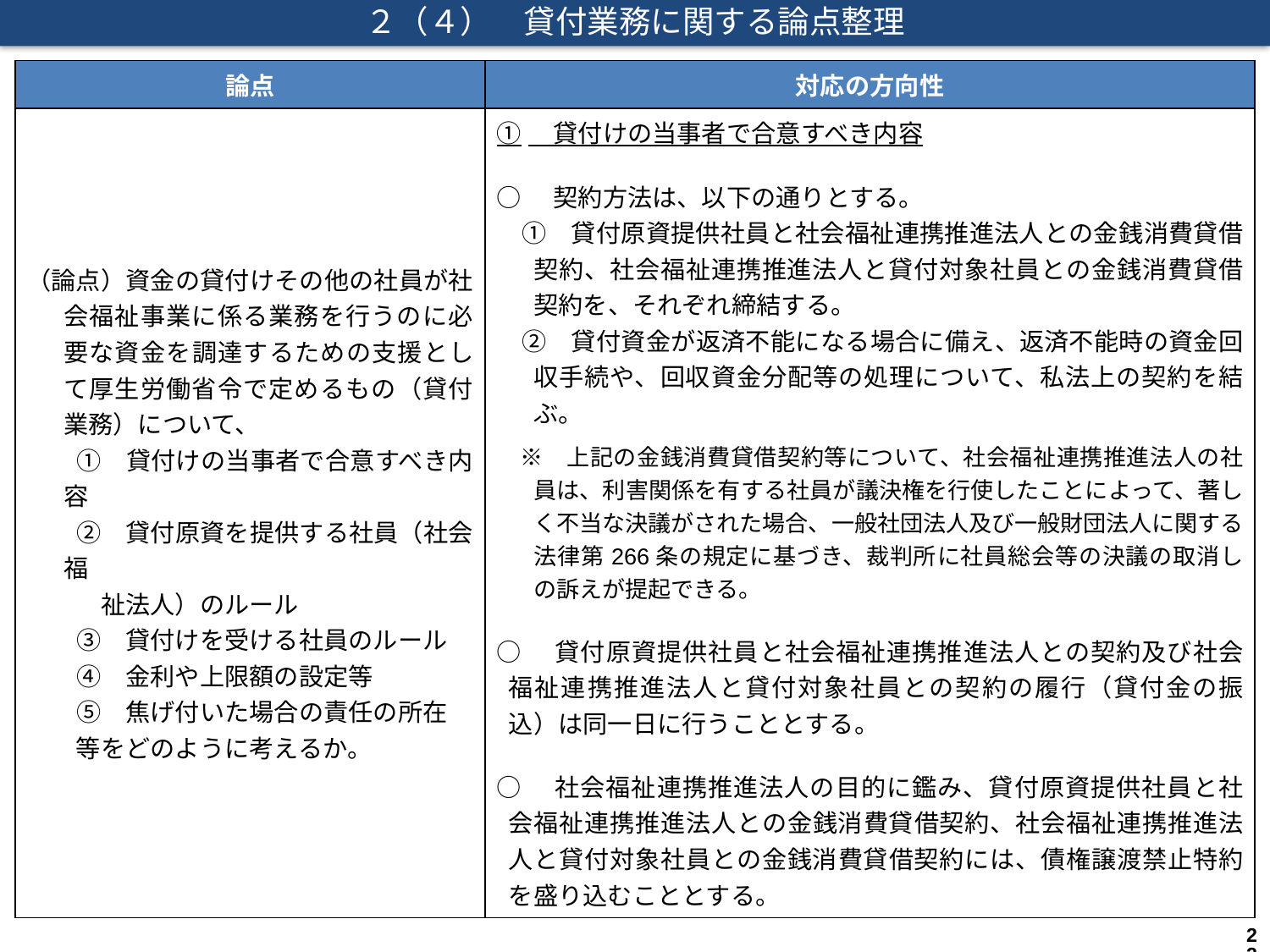

２（４）　貸付業務に関する論点整理
| 論点 | 対応の方向性 |
| --- | --- |
| （論点）資金の貸付けその他の社員が社会福祉事業に係る業務を行うのに必要な資金を調達するための支援として厚生労働省令で定めるもの（貸付業務）について、 　　①　貸付けの当事者で合意すべき内容 　　②　貸付原資を提供する社員（社会福 　　　祉法人）のルール 　　③　貸付けを受ける社員のルール 　　④　金利や上限額の設定等 　　⑤　焦げ付いた場合の責任の所在 　　等をどのように考えるか。 | ①　貸付けの当事者で合意すべき内容 ○　契約方法は、以下の通りとする。 　①　貸付原資提供社員と社会福祉連携推進法人との金銭消費貸借契約、社会福祉連携推進法人と貸付対象社員との金銭消費貸借契約を、それぞれ締結する。 　②　貸付資金が返済不能になる場合に備え、返済不能時の資金回収手続や、回収資金分配等の処理について、私法上の契約を結ぶ。 　※　上記の金銭消費貸借契約等について、社会福祉連携推進法人の社員は、利害関係を有する社員が議決権を行使したことによって、著しく不当な決議がされた場合、一般社団法人及び一般財団法人に関する法律第266条の規定に基づき、裁判所に社員総会等の決議の取消しの訴えが提起できる。 ○　貸付原資提供社員と社会福祉連携推進法人との契約及び社会福祉連携推進法人と貸付対象社員との契約の履行（貸付金の振込）は同一日に行うこととする。 ○　社会福祉連携推進法人の目的に鑑み、貸付原資提供社員と社会福祉連携推進法人との金銭消費貸借契約、社会福祉連携推進法人と貸付対象社員との金銭消費貸借契約には、債権譲渡禁止特約を盛り込むこととする。 |
22